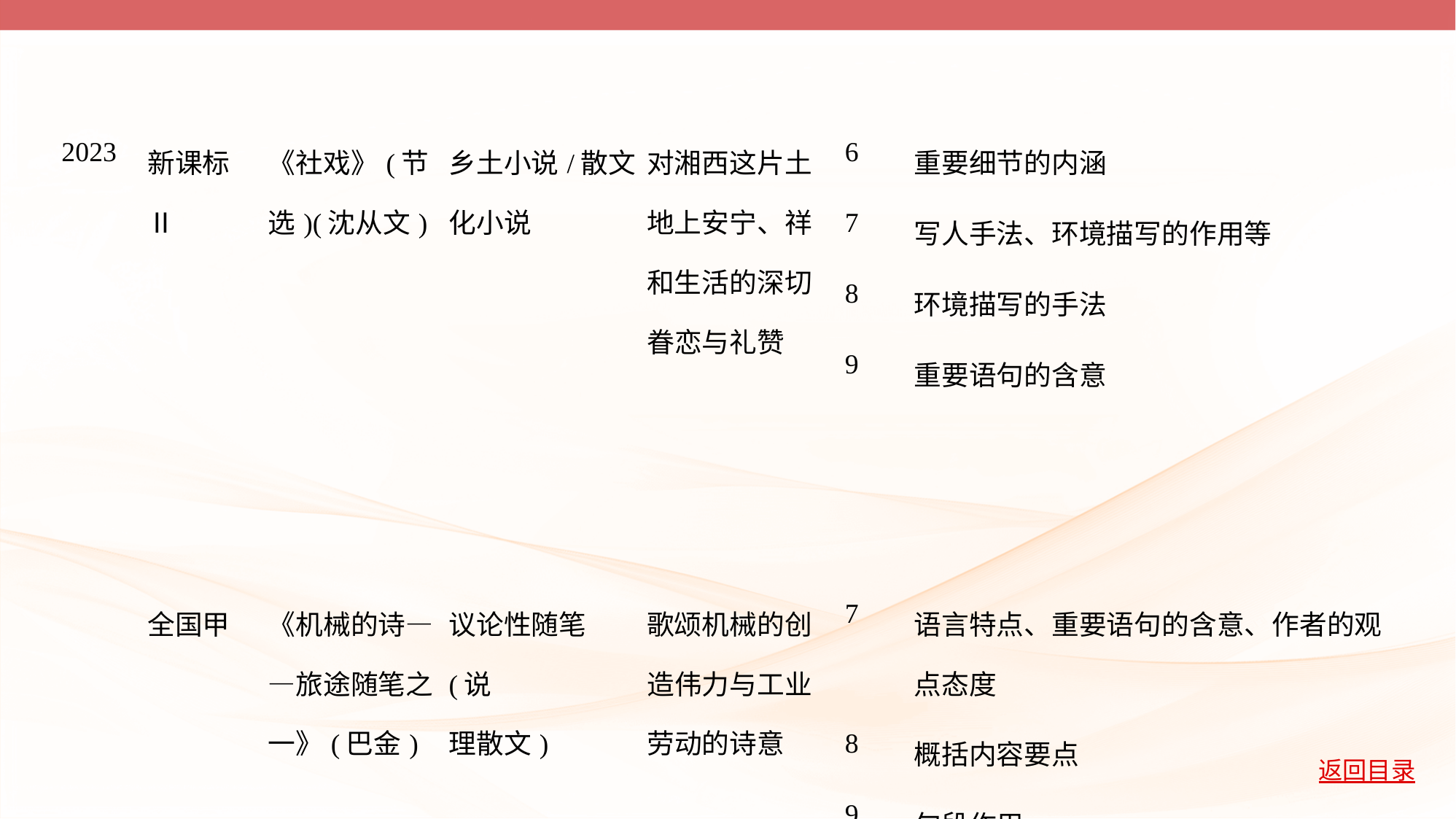

| 2023 | 新课标Ⅱ | 《社戏》(节 选)(沈从文) | 乡土小说/散文 化小说 | 对湘西这片土 地上安宁、祥 和生活的深切 眷恋与礼赞 | 6 | 重要细节的内涵 |
| --- | --- | --- | --- | --- | --- | --- |
|  |  |  |  |  | 7 | 写人手法、环境描写的作用等 |
|  |  |  |  |  | 8 | 环境描写的手法 |
|  |  |  |  |  | 9 | 重要语句的含意 |
|  | 全国甲 | 《机械的诗— —旅途随笔之 一》(巴金) | 议论性随笔(说 理散文) | 歌颂机械的创 造伟力与工业 劳动的诗意 | 7 | 语言特点、重要语句的含意、作者的观点态度 |
|  |  |  |  |  | 8 | 概括内容要点 |
|  |  |  |  |  | 9 | 句段作用 |
|  | 全国乙 | 《长出一地的 好荞麦》(曹多 勇) | 乡土小说 | 中国农民对土 地的深厚情感; 中华民族坚韧 不拔的精神 | 7 | 情节作用、情节手法、人物形象特点 |
|  |  |  |  |  | 8 | 形象塑造手法 |
|  |  |  |  |  | 9 | 人物心理 |